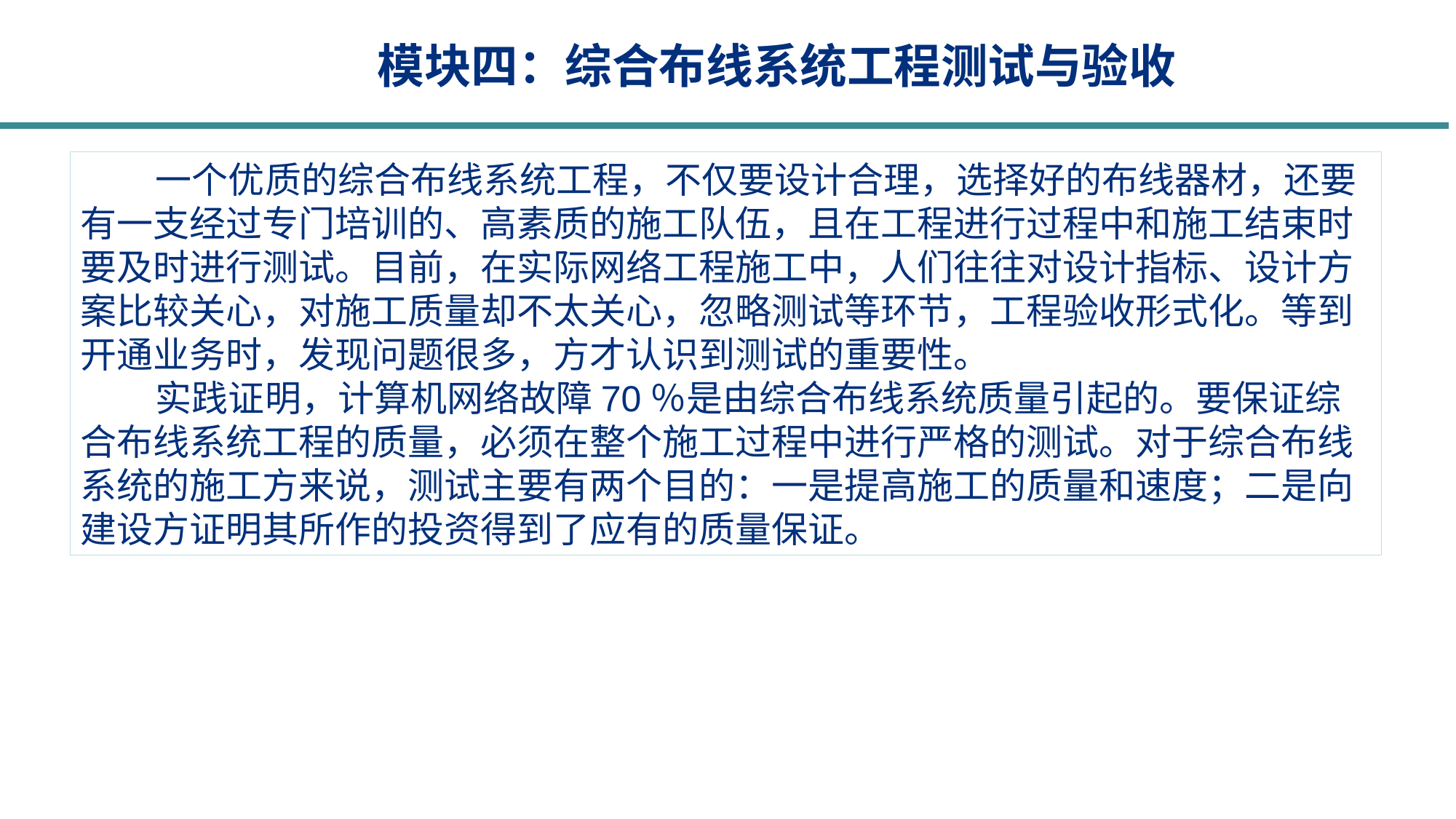

模块四：综合布线系统工程测试与验收
一个优质的综合布线系统工程，不仅要设计合理，选择好的布线器材，还要有一支经过专门培训的、高素质的施工队伍，且在工程进行过程中和施工结束时要及时进行测试。目前，在实际网络工程施工中，人们往往对设计指标、设计方案比较关心，对施工质量却不太关心，忽略测试等环节，工程验收形式化。等到开通业务时，发现问题很多，方才认识到测试的重要性。
实践证明，计算机网络故障70％是由综合布线系统质量引起的。要保证综合布线系统工程的质量，必须在整个施工过程中进行严格的测试。对于综合布线系统的施工方来说，测试主要有两个目的：一是提高施工的质量和速度；二是向建设方证明其所作的投资得到了应有的质量保证。